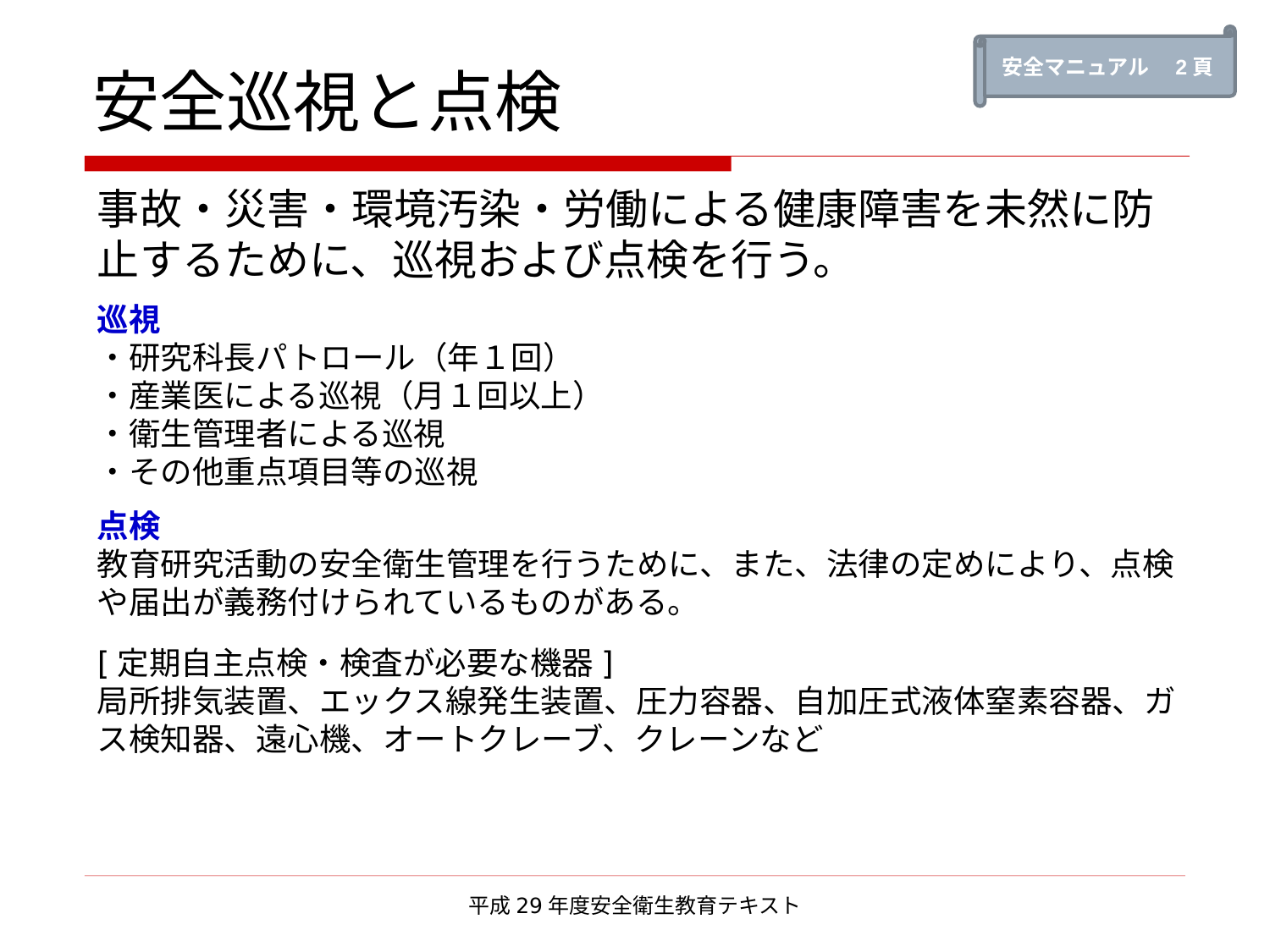

安全マニュアル　2頁
# 安全巡視と点検
事故・災害・環境汚染・労働による健康障害を未然に防止するために、巡視および点検を行う。
巡視
・研究科長パトロール（年１回）
・産業医による巡視（月１回以上）
・衛生管理者による巡視
・その他重点項目等の巡視
点検
教育研究活動の安全衛生管理を行うために、また、法律の定めにより、点検や届出が義務付けられているものがある。

[定期自主点検・検査が必要な機器]
局所排気装置、エックス線発生装置、圧力容器、自加圧式液体窒素容器、ガス検知器、遠心機、オートクレーブ、クレーンなど
平成29年度安全衛生教育テキスト